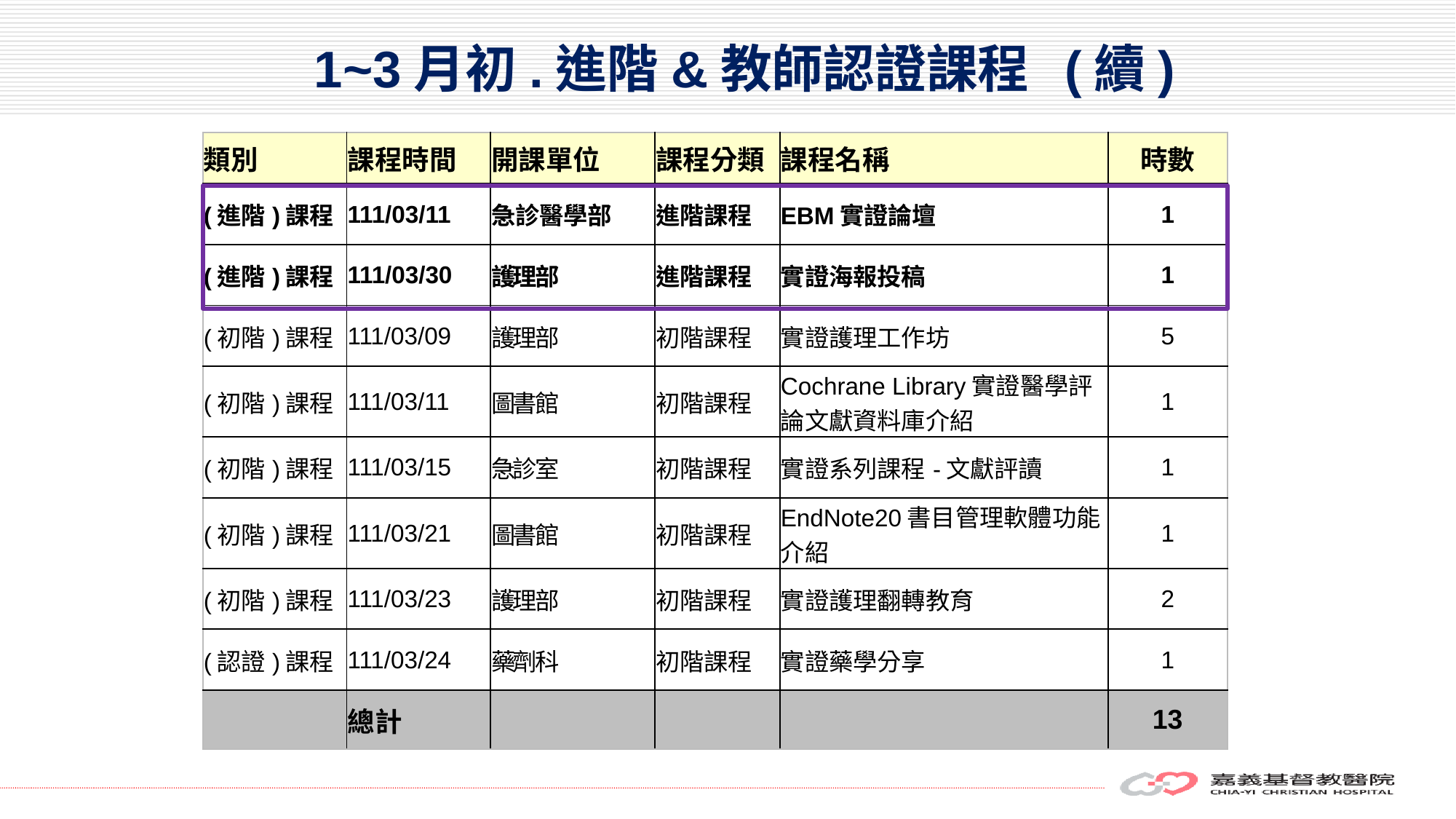

1~3月初.進階&教師認證課程  (續)
| 類別 | 課程時間 | 開課單位 | 課程分類 | 課程名稱 | 時數 |
| --- | --- | --- | --- | --- | --- |
| (進階)課程 | 111/03/11 | 急診醫學部 | 進階課程 | EBM實證論壇 | 1 |
| (進階)課程 | 111/03/30 | 護理部 | 進階課程 | 實證海報投稿 | 1 |
| (初階)課程 | 111/03/09 | 護理部 | 初階課程 | 實證護理工作坊 | 5 |
| (初階)課程 | 111/03/11 | 圖書館 | 初階課程 | Cochrane Library實證醫學評論文獻資料庫介紹 | 1 |
| (初階)課程 | 111/03/15 | 急診室 | 初階課程 | 實證系列課程-文獻評讀 | 1 |
| (初階)課程 | 111/03/21 | 圖書館 | 初階課程 | EndNote20書目管理軟體功能介紹 | 1 |
| (初階)課程 | 111/03/23 | 護理部 | 初階課程 | 實證護理翻轉教育 | 2 |
| (認證)課程 | 111/03/24 | 藥劑科 | 初階課程 | 實證藥學分享 | 1 |
|  | 總計 |  |  |  | 13 |